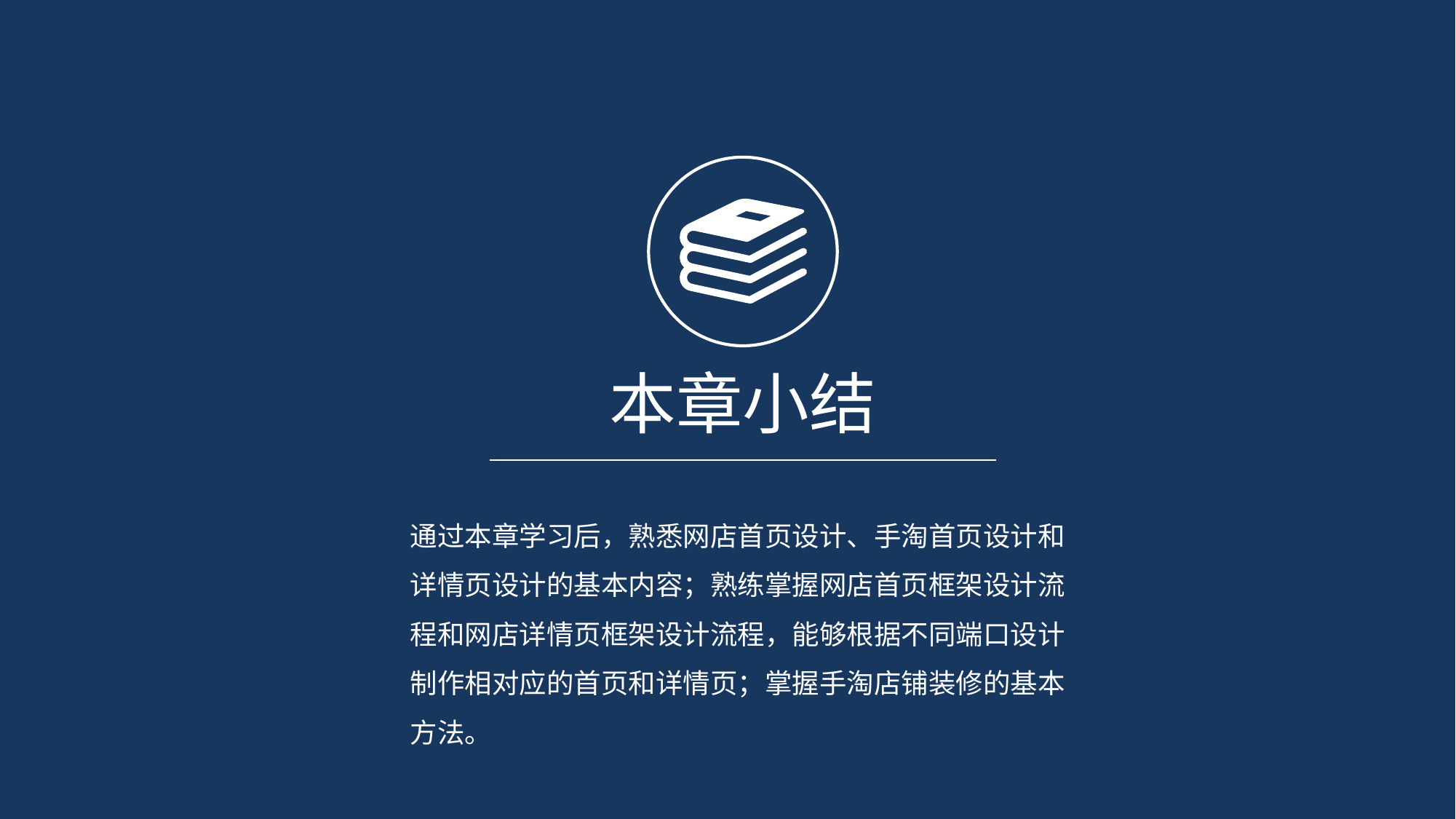

本章小结
通过本章学习后，熟悉网店首页设计、手淘首页设计和详情页设计的基本内容；熟练掌握网店首页框架设计流程和网店详情页框架设计流程，能够根据不同端口设计制作相对应的首页和详情页；掌握手淘店铺装修的基本方法。